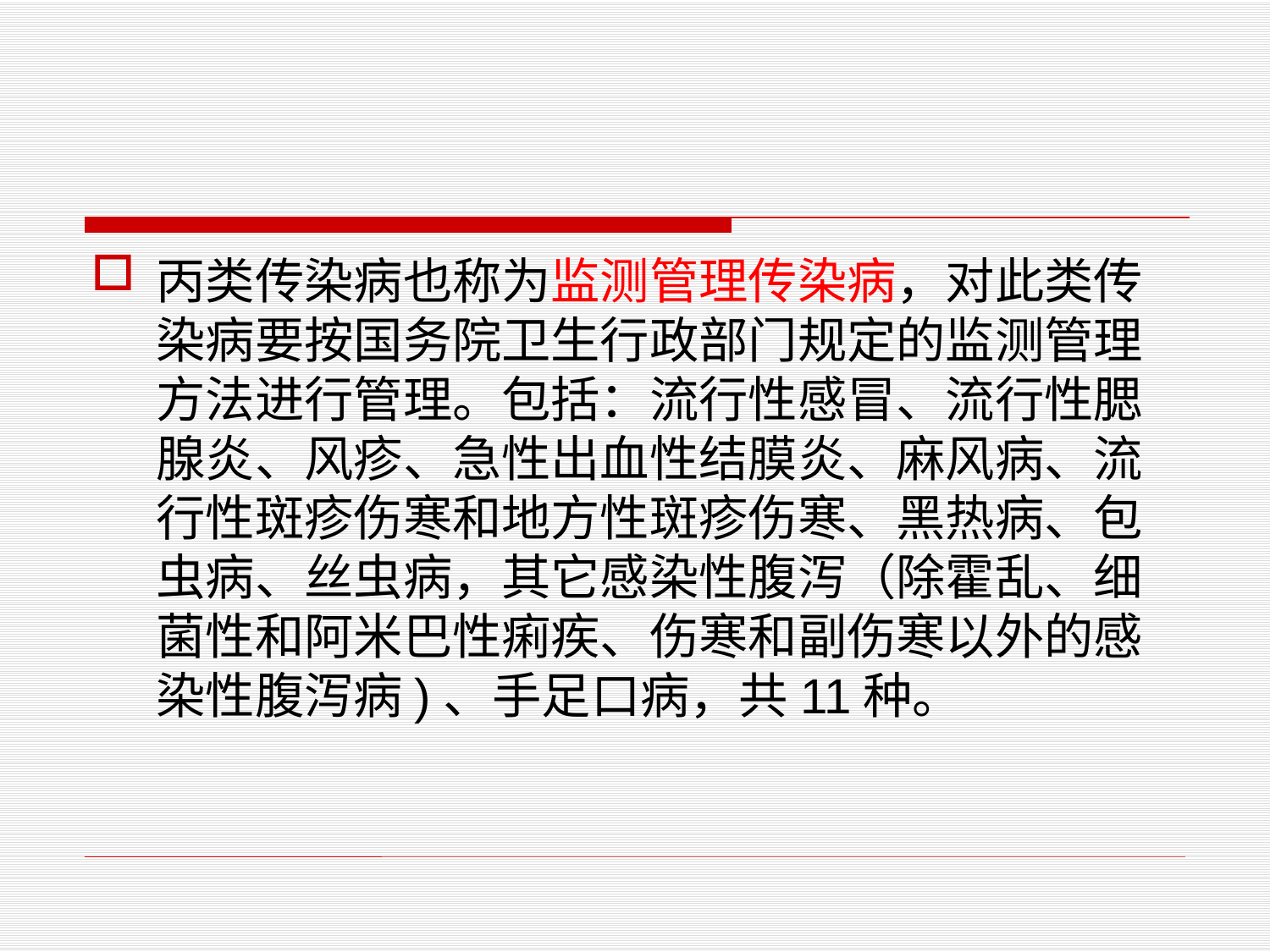

#
丙类传染病也称为监测管理传染病，对此类传染病要按国务院卫生行政部门规定的监测管理方法进行管理。包括：流行性感冒、流行性腮腺炎、风疹、急性出血性结膜炎、麻风病、流行性斑疹伤寒和地方性斑疹伤寒、黑热病、包虫病、丝虫病，其它感染性腹泻（除霍乱、细菌性和阿米巴性痢疾、伤寒和副伤寒以外的感染性腹泻病)、手足口病，共11种。